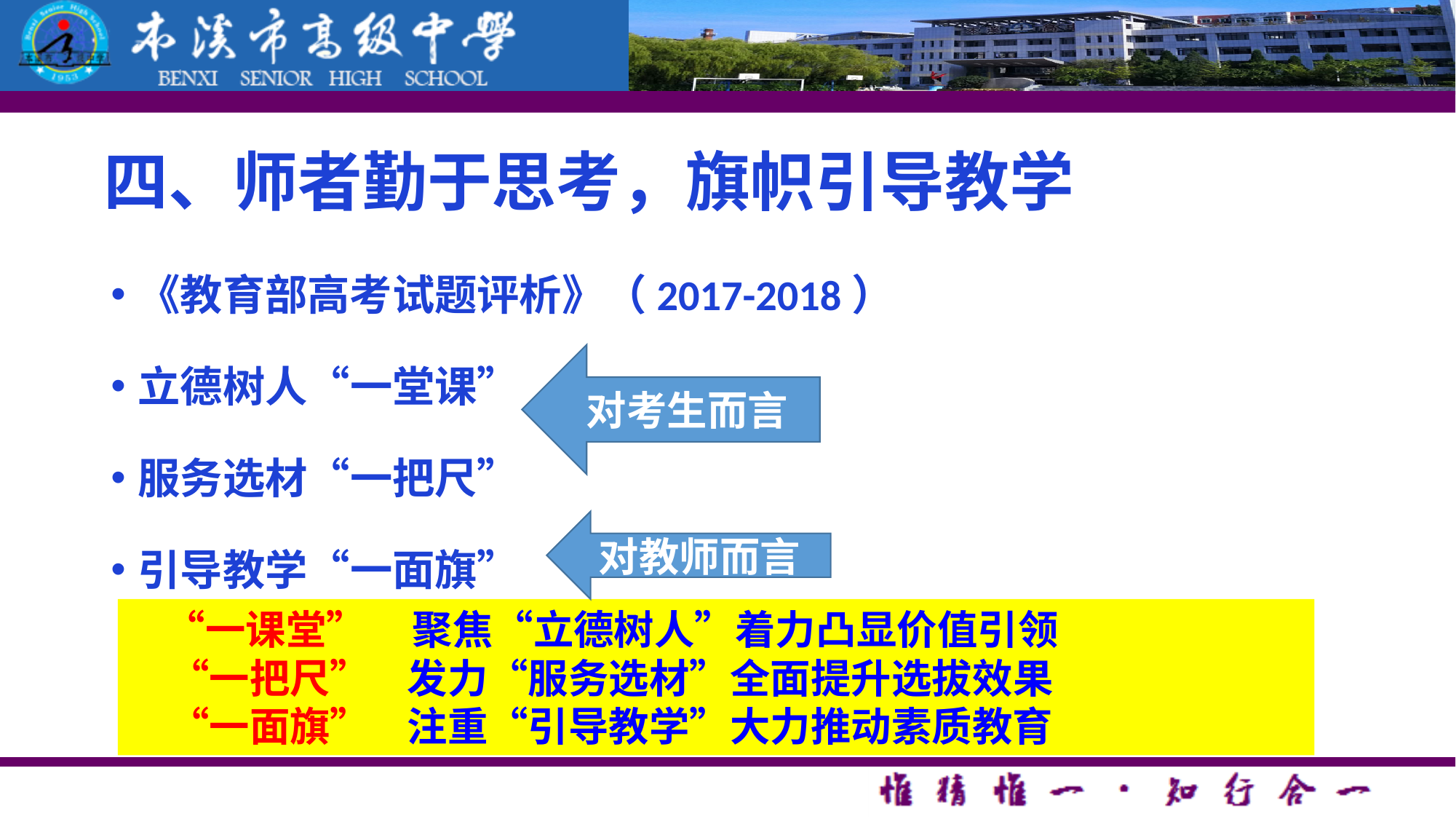

# 四、师者勤于思考，旗帜引导教学

《教育部高考试题评析》（2017-2018）
立德树人“一堂课”
服务选材“一把尺”
引导教学“一面旗”

对考生而言
对教师而言
　“一课堂”     聚焦“立德树人”着力凸显价值引领
　“一把尺”    发力“服务选材”全面提升选拔效果
　“一面旗”    注重“引导教学”大力推动素质教育